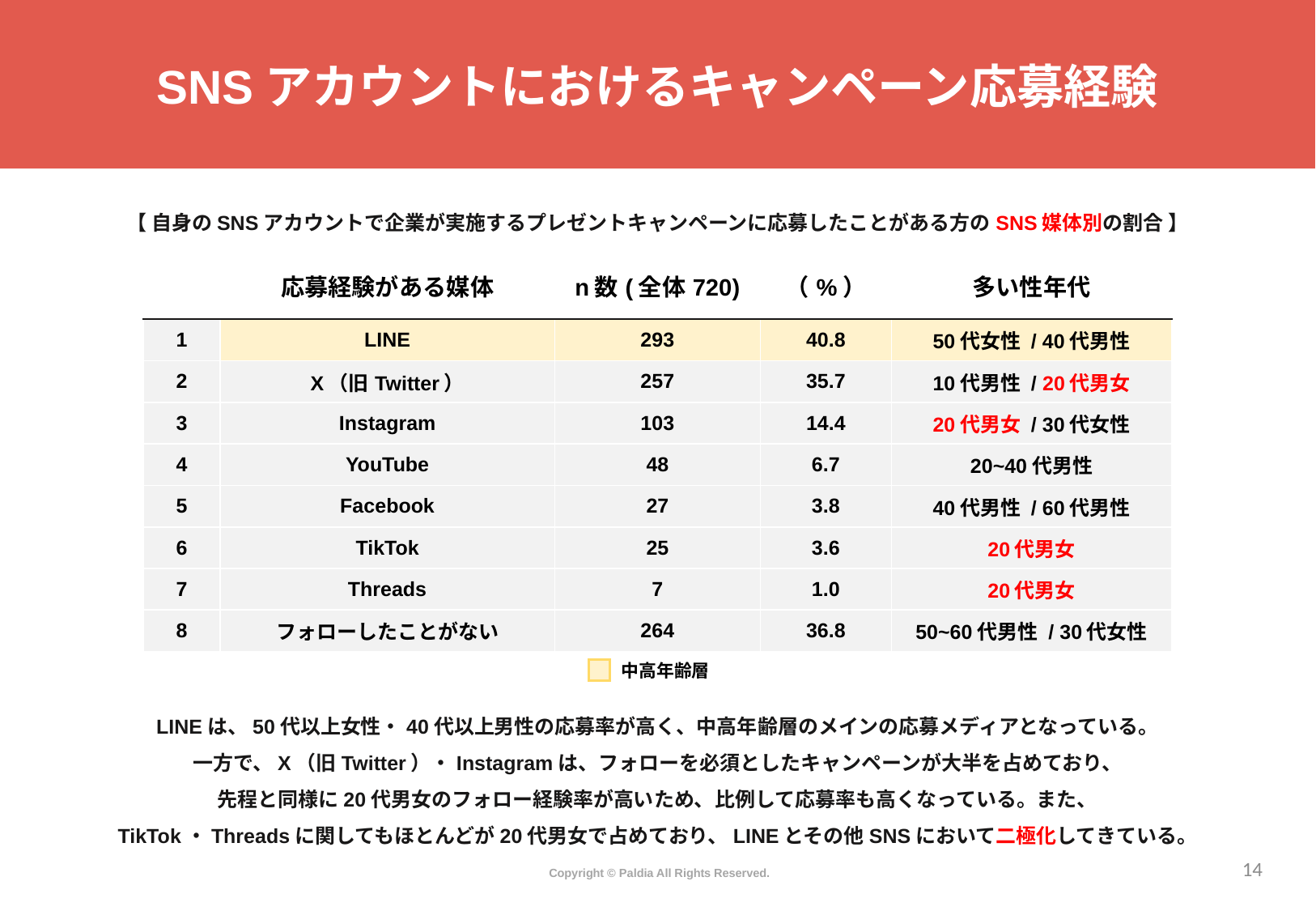

# SNSアカウントにおけるキャンペーン応募経験
【 自身のSNSアカウントで企業が実施するプレゼントキャンペーンに応募したことがある方のSNS媒体別の割合 】
|  | 応募経験がある媒体 | n数(全体720) | （%） | 多い性年代 |
| --- | --- | --- | --- | --- |
| 1 | LINE | 293 | 40.8 | 50代女性 / 40代男性 |
| 2 | X（旧Twitter） | 257 | 35.7 | 10代男性 / 20代男女 |
| 3 | Instagram | 103 | 14.4 | 20代男女 / 30代女性 |
| 4 | YouTube | 48 | 6.7 | 20~40代男性 |
| 5 | Facebook | 27 | 3.8 | 40代男性 / 60代男性 |
| 6 | TikTok | 25 | 3.6 | 20代男女 |
| 7 | Threads | 7 | 1.0 | 20代男女 |
| 8 | フォローしたことがない | 264 | 36.8 | 50~60代男性 / 30代女性 |
中高年齢層

LINEは、50代以上女性・40代以上男性の応募率が高く、中高年齢層のメインの応募メディアとなっている。
一方で、X（旧Twitter）・Instagramは、フォローを必須としたキャンペーンが大半を占めており、
先程と同様に20代男女のフォロー経験率が高いため、比例して応募率も高くなっている。また、
TikTok・Threadsに関してもほとんどが20代男女で占めており、LINEとその他SNSにおいて二極化してきている。
14
Copyright © Paldia All Rights Reserved.